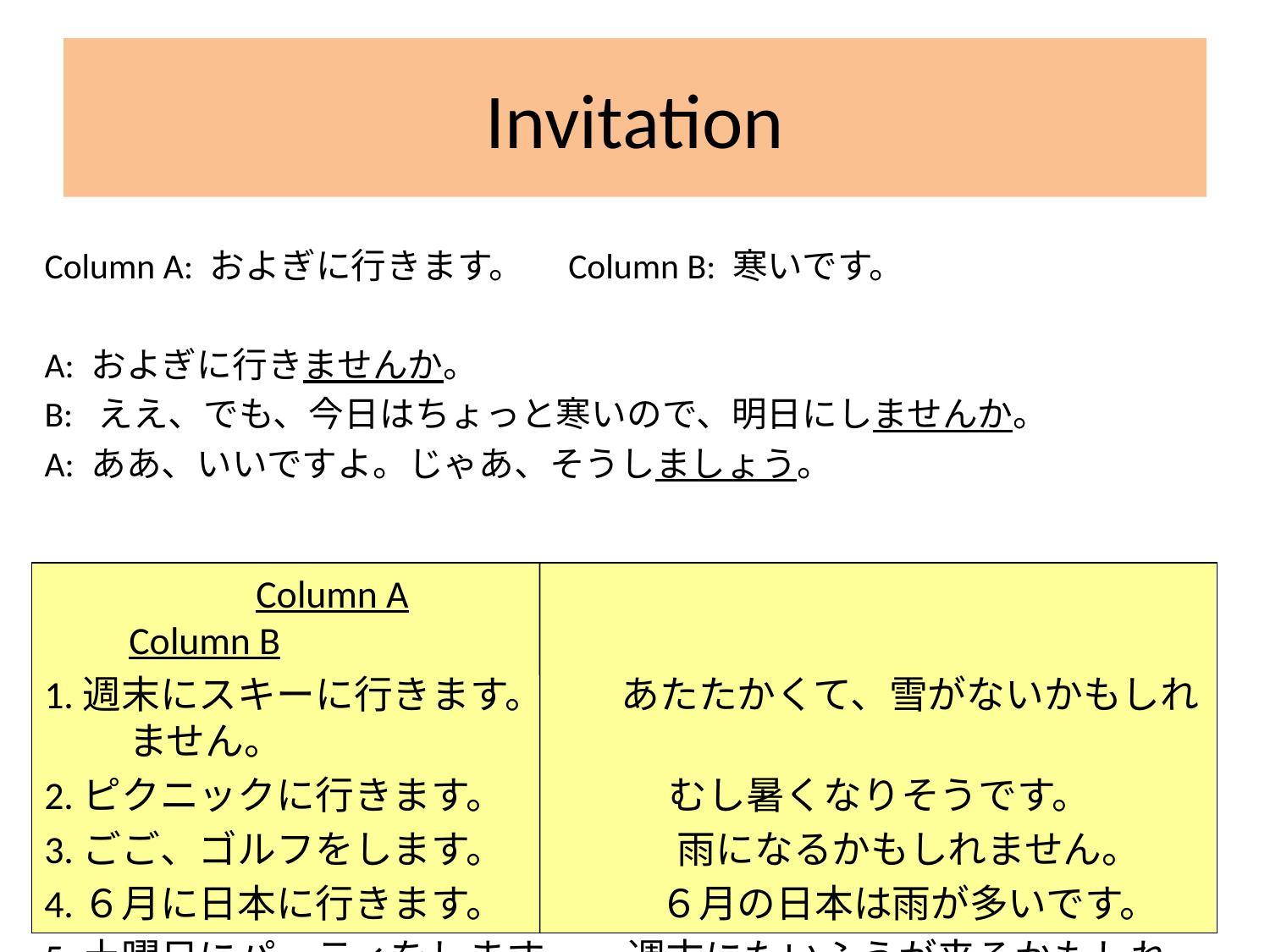

# Invitation
Column A: およぎに行きます。　Column B: 寒いです。

A: およぎに行きませんか。
B:  ええ、でも、今日はちょっと寒いので、明日にしませんか。
A: ああ、いいですよ。じゃあ、そうしましょう。
		Column A						Column B
1.週末にスキーに行きます。　　あたたかくて、雪がないかもしれません。
2.ピクニックに行きます。　　　　 むし暑くなりそうです。
3.ごご、ゴルフをします。　　　　  雨になるかもしれません。
4.６月に日本に行きます。　　　　６月の日本は雨が多いです。
5.土曜日にパーティをします。　 週末にたいふうが来るかもしれません

21